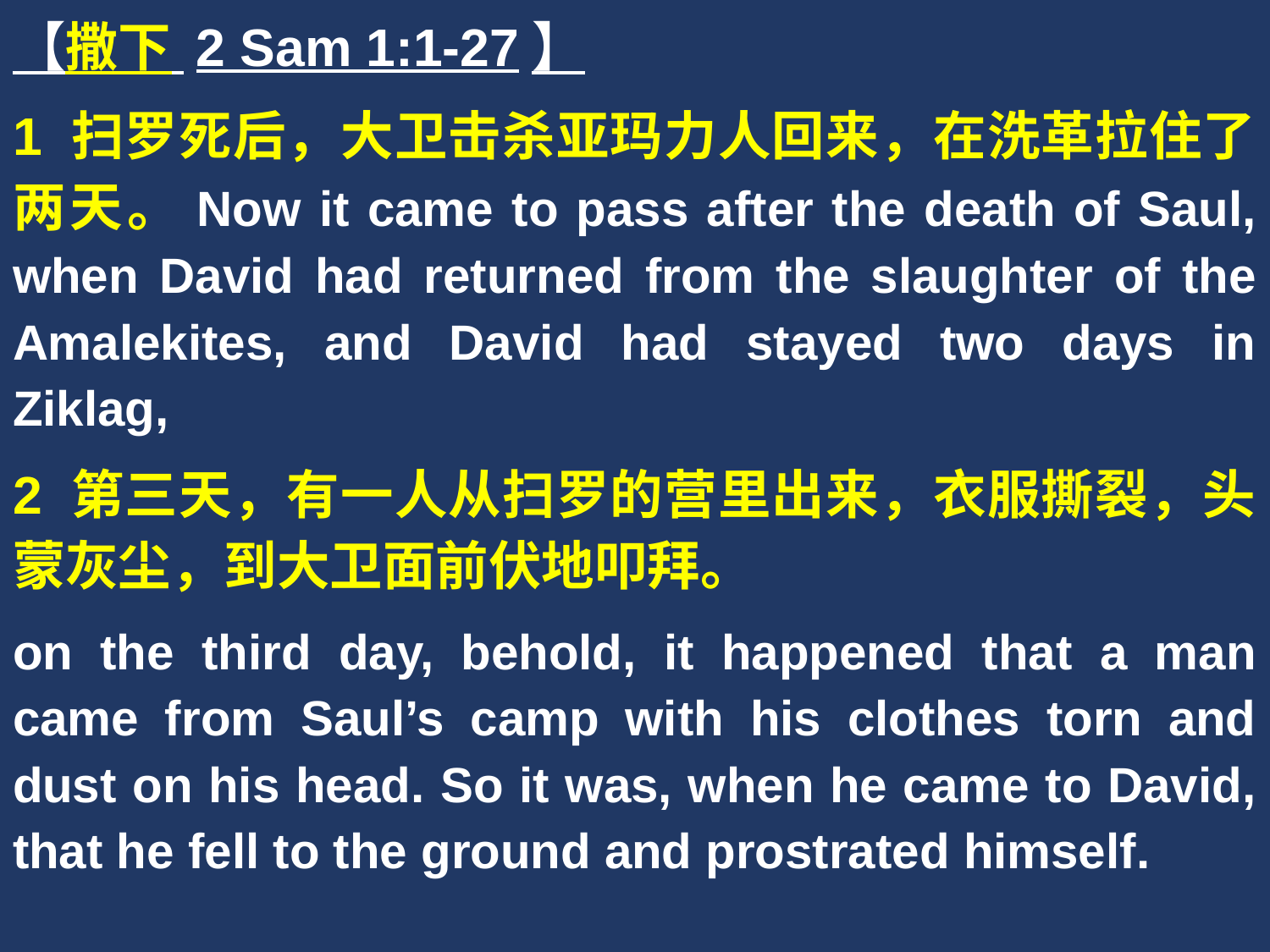

【撒下 2 Sam 1:1-27】
1 扫罗死后，大卫击杀亚玛力人回来，在洗革拉住了两天。Now it came to pass after the death of Saul, when David had returned from the slaughter of the Amalekites, and David had stayed two days in Ziklag,
2 第三天，有一人从扫罗的营里出来，衣服撕裂，头蒙灰尘，到大卫面前伏地叩拜。
on the third day, behold, it happened that a man came from Saul’s camp with his clothes torn and dust on his head. So it was, when he came to David, that he fell to the ground and prostrated himself.